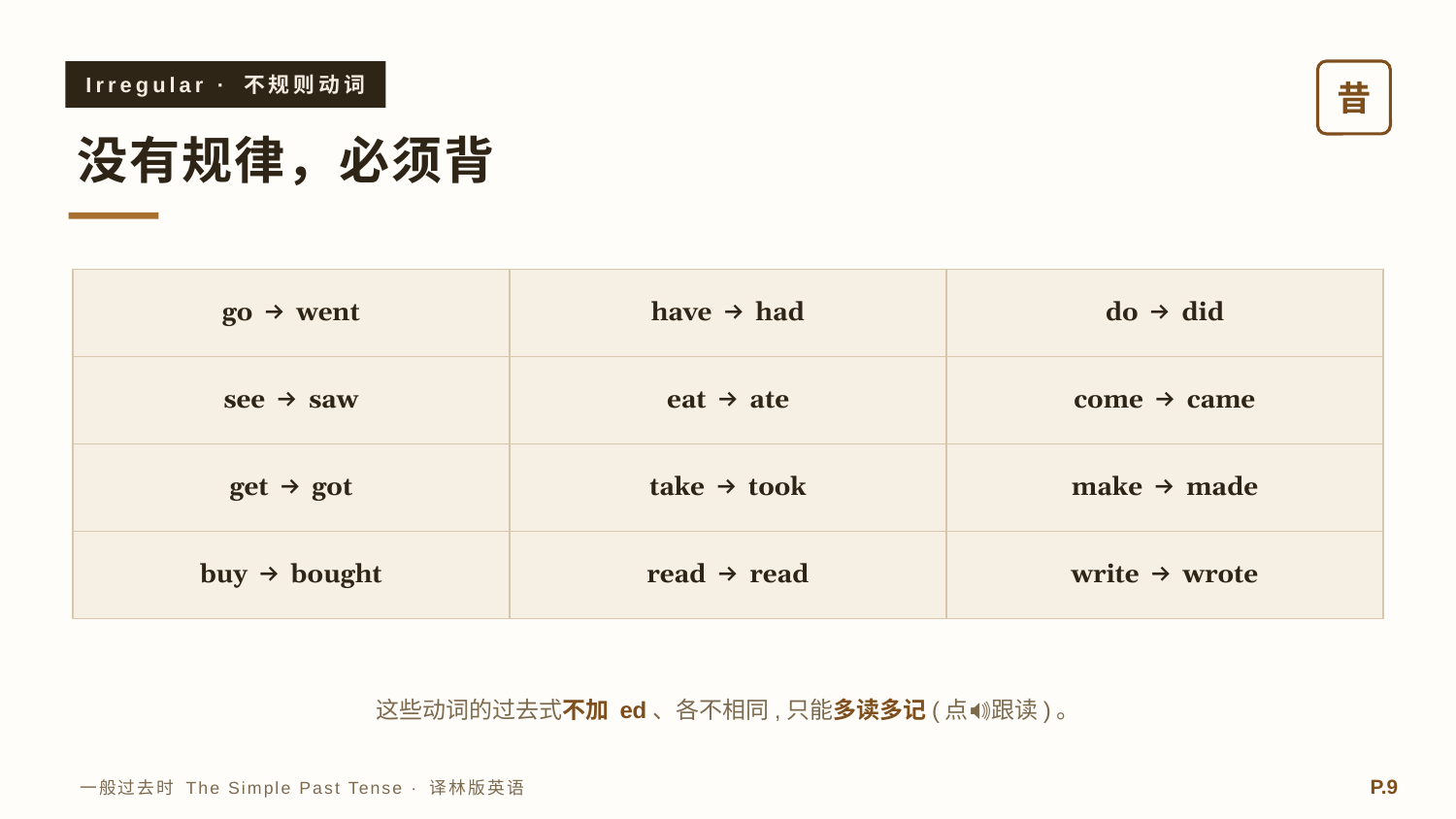

Irregular · 不规则动词
昔

没有规律，必须背

| go → went | have → had | do → did |
| --- | --- | --- |
| see → saw | eat → ate | come → came |
| get → got | take → took | make → made |
| buy → bought | read → read | write → wrote |
这些动词的过去式不加 ed、各不相同,只能多读多记(点🔊跟读)。
P.9
一般过去时 The Simple Past Tense · 译林版英语